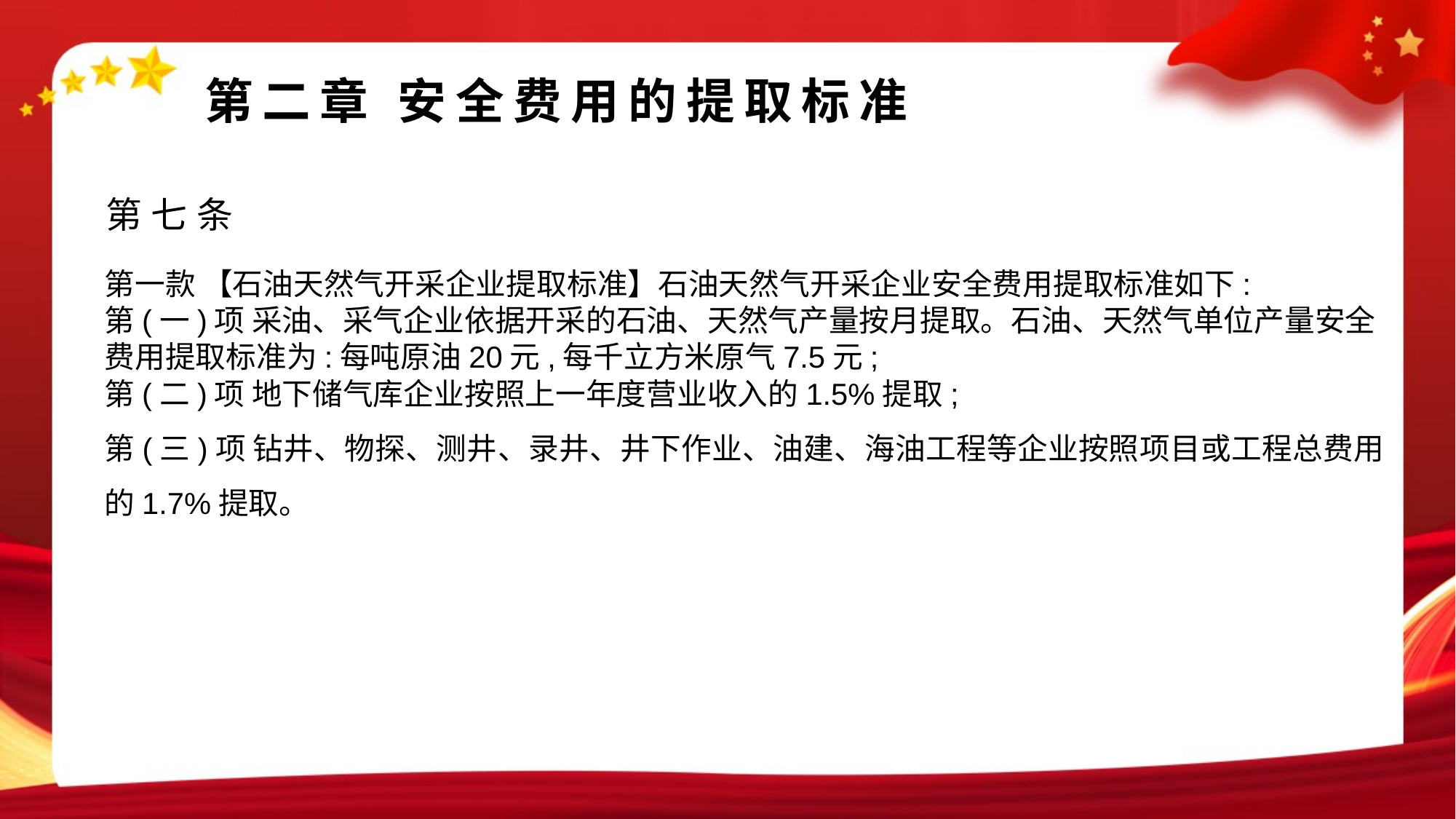

#
第二章 安全费用的提取标准
第七条
第一款 【石油天然气开采企业提取标准】石油天然气开采企业安全费用提取标准如下:
第(一)项 采油、采气企业依据开采的石油、天然气产量按月提取。石油、天然气单位产量安全费用提取标准为:每吨原油20元,每千立方米原气7.5元;
第(二)项 地下储气库企业按照上一年度营业收入的1.5%提取;
第(三)项 钻井、物探、测井、录井、井下作业、油建、海油工程等企业按照项目或工程总费用的1.7%提取。